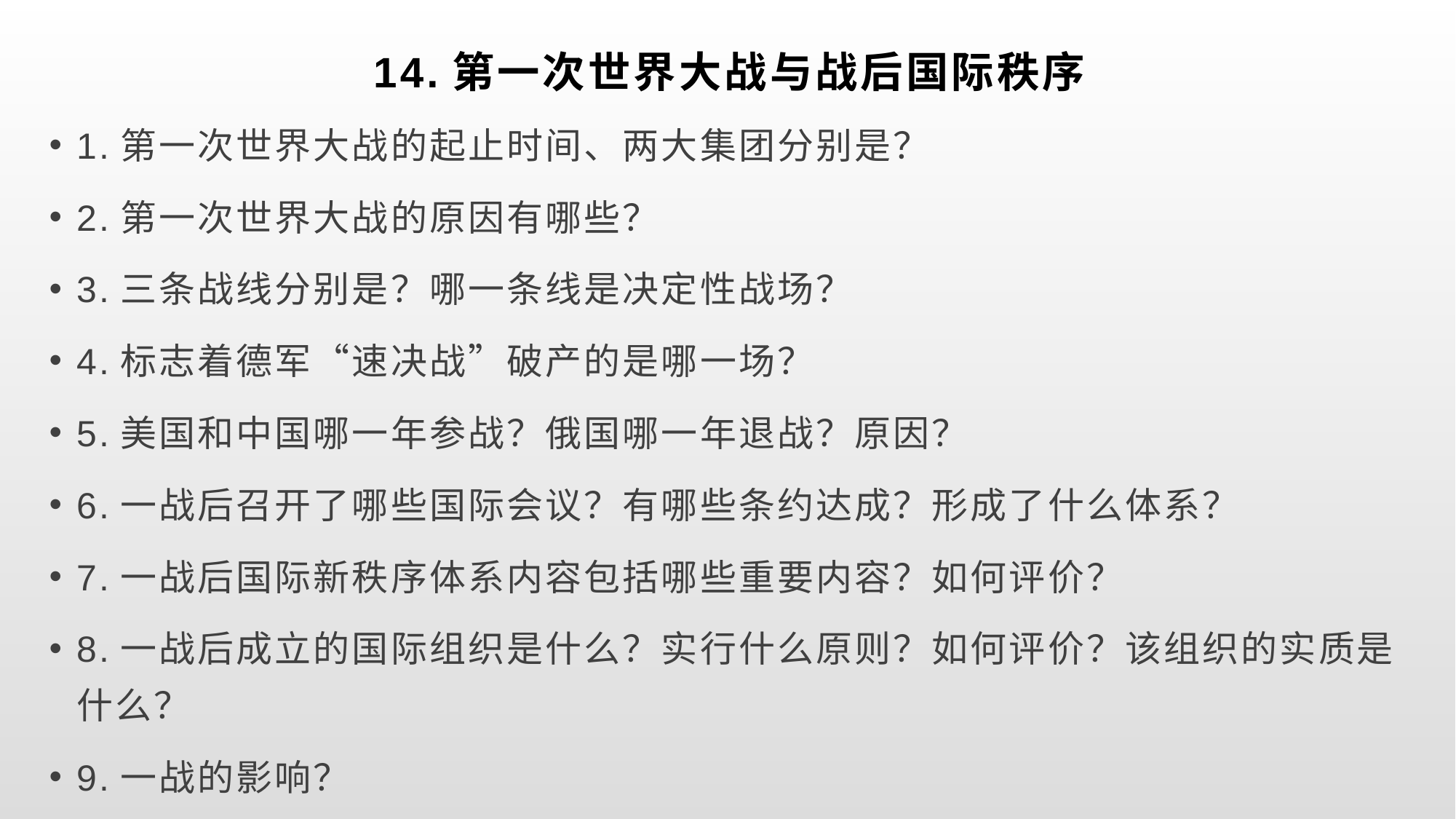

# 14.第一次世界大战与战后国际秩序
1.第一次世界大战的起止时间、两大集团分别是？
2.第一次世界大战的原因有哪些？
3.三条战线分别是？哪一条线是决定性战场？
4.标志着德军“速决战”破产的是哪一场？
5.美国和中国哪一年参战？俄国哪一年退战？原因？
6.一战后召开了哪些国际会议？有哪些条约达成？形成了什么体系？
7.一战后国际新秩序体系内容包括哪些重要内容？如何评价？
8.一战后成立的国际组织是什么？实行什么原则？如何评价？该组织的实质是什么？
9.一战的影响？